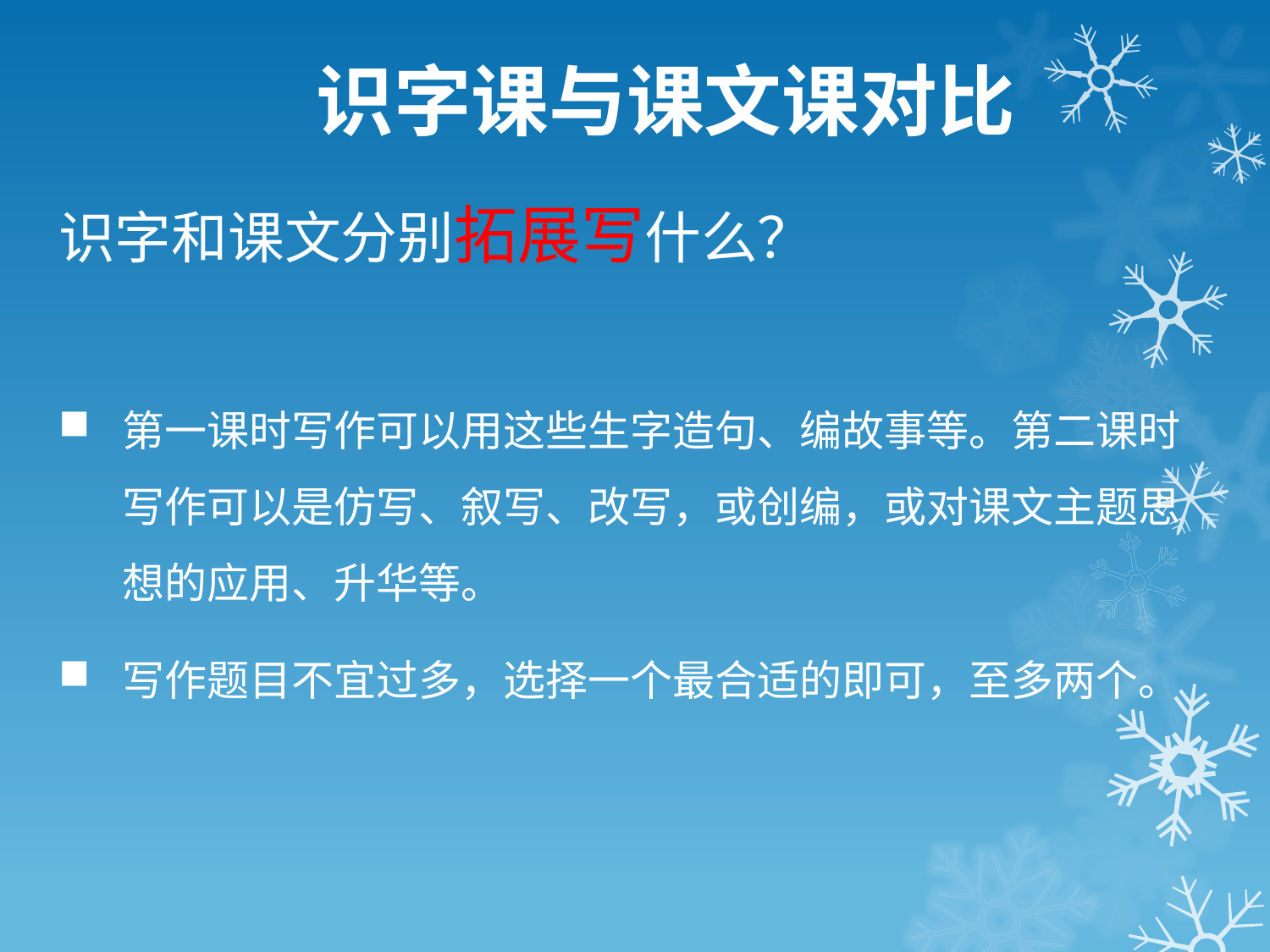

识字课与课文课对比
识字和课文分别拓展写什么？

第一课时写作可以用这些生字造句、编故事等。第二课时写作可以是仿写、叙写、改写，或创编，或对课文主题思想的应用、升华等。
写作题目不宜过多，选择一个最合适的即可，至多两个。